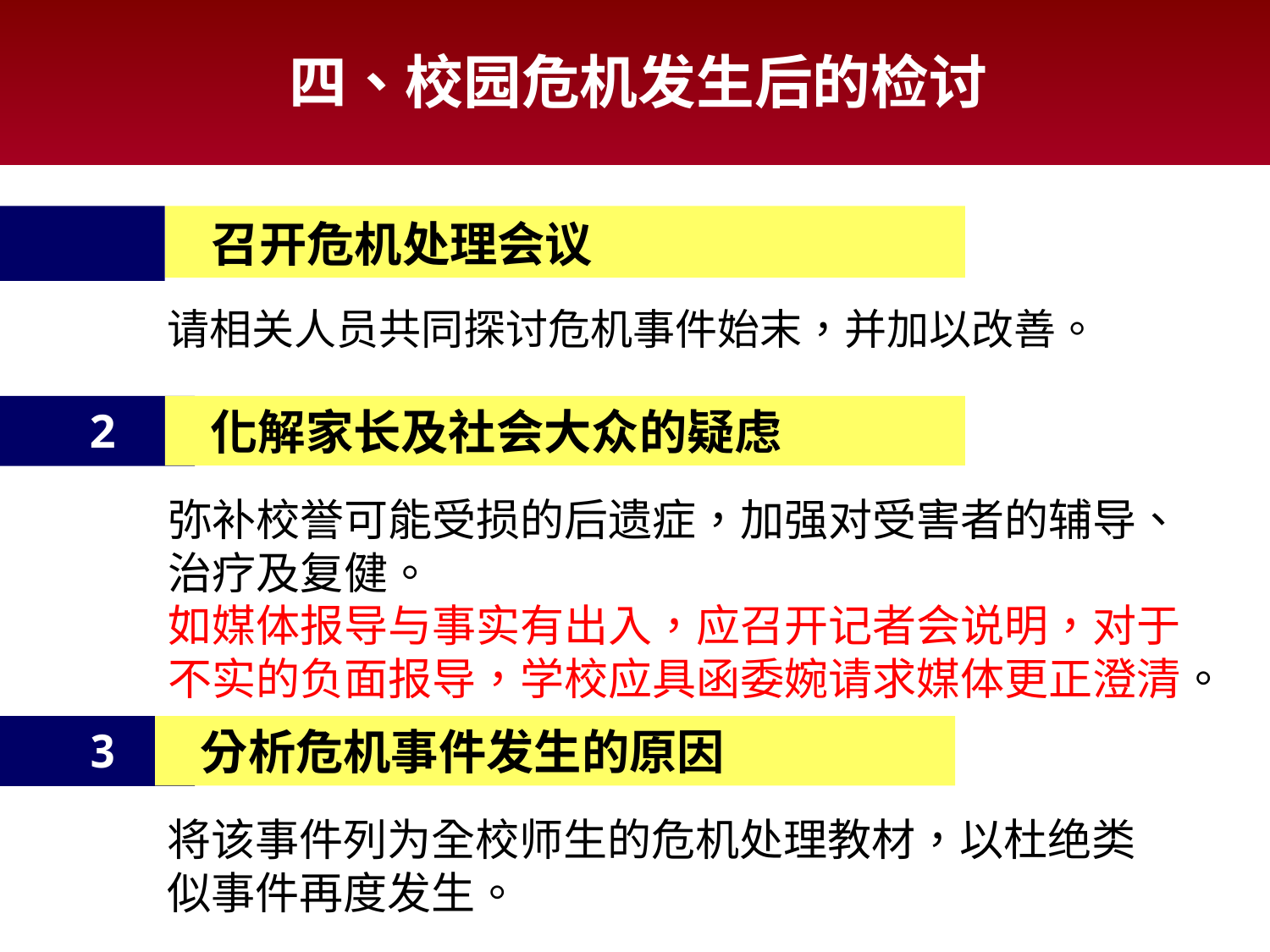

# 四、校园危机发生后的检讨

    1
  召开危机处理会议
请相关人员共同探讨危机事件始末，并加以改善。
   2
  化解家长及社会大众的疑虑
弥补校誉可能受损的后遗症，加强对受害者的辅导、
治疗及复健。
如媒体报导与事实有出入，应召开记者会说明，对于
不实的负面报导，学校应具函委婉请求媒体更正澄清。

   3
  分析危机事件发生的原因
将该事件列为全校师生的危机处理教材，以杜绝类似事件再度发生。